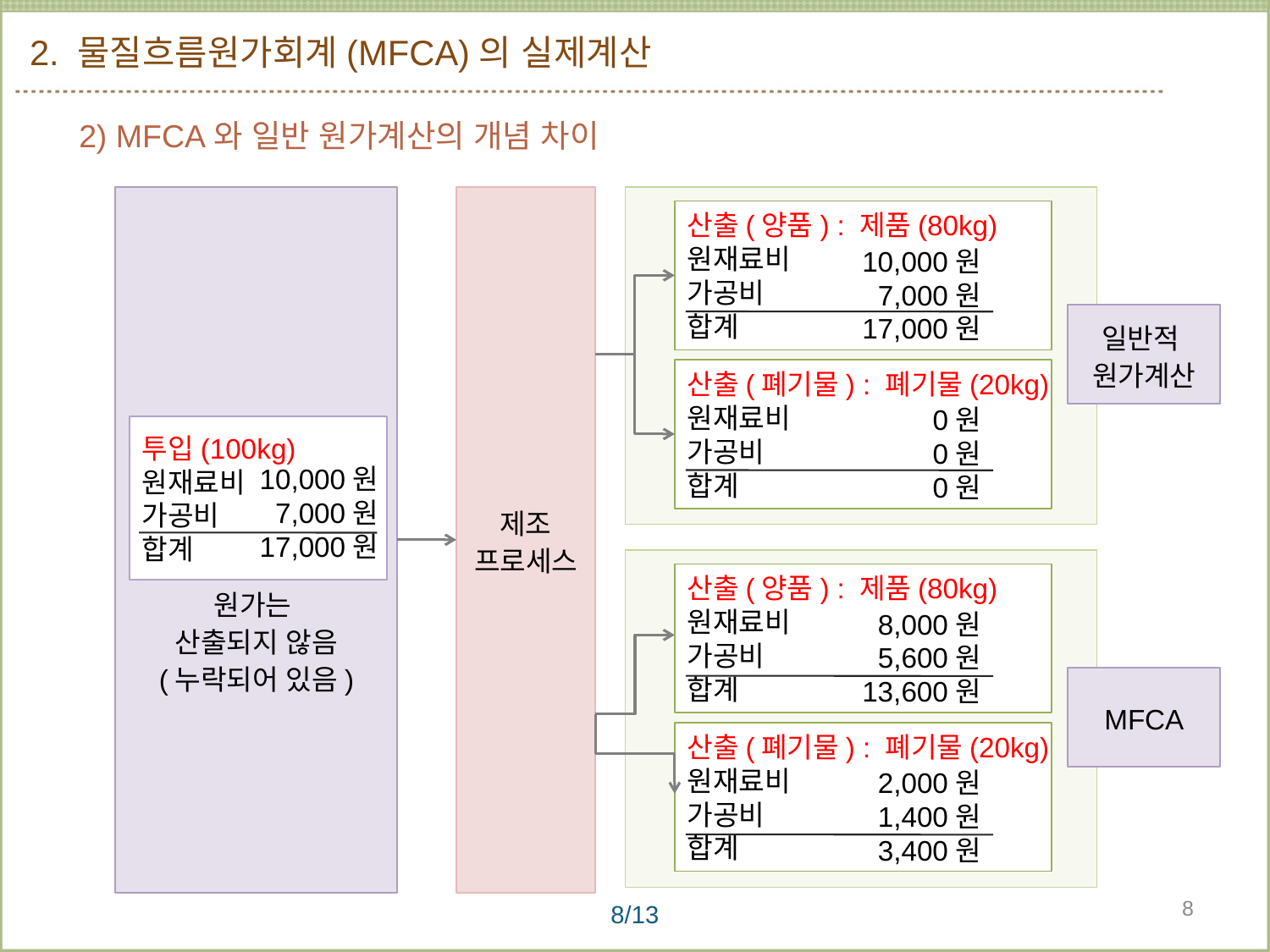

2. 물질흐름원가회계(MFCA)의 실제계산
# 2) MFCA와 일반 원가계산의 개념 차이

제조
프로세스

산출(양품) : 제품(80kg)
원재료비
가공비
합계
10,000원
7,000원
17,000원

일반적
원가계산
산출(폐기물) : 폐기물(20kg)
원재료비
가공비
합계
0원
0원
0원

투입(100kg)
원재료비
가공비
합계
 10,000원
7,000원
 17,000원

산출(양품) : 제품(80kg)
원재료비
가공비
합계
원가는
산출되지 않음
(누락되어 있음)
8,000원
5,600원
13,600원

MFCA
산출(폐기물) : 폐기물(20kg)
원재료비
가공비
합계
 2,000원
1,400원
3,400원
8